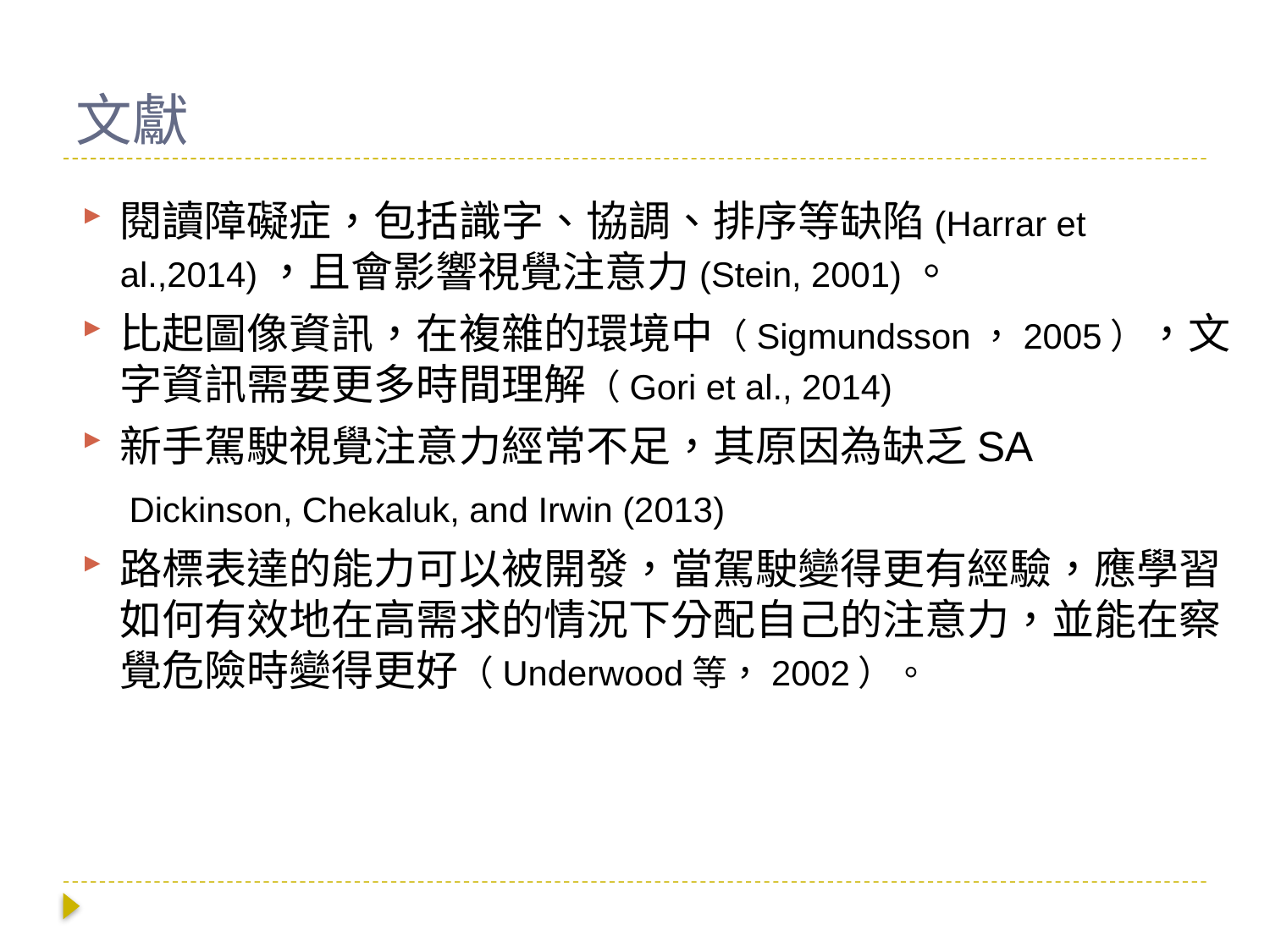

# 文獻
閱讀障礙症，包括識字、協調、排序等缺陷(Harrar et al.,2014)，且會影響視覺注意力(Stein, 2001)。
比起圖像資訊，在複雜的環境中（Sigmundsson，2005），文字資訊需要更多時間理解（Gori et al., 2014)
新手駕駛視覺注意力經常不足，其原因為缺乏SA
    Dickinson, Chekaluk, and Irwin (2013)
路標表達的能力可以被開發，當駕駛變得更有經驗，應學習如何有效地在高需求的情況下分配自己的注意力，並能在察覺危險時變得更好（Underwood等，2002）。